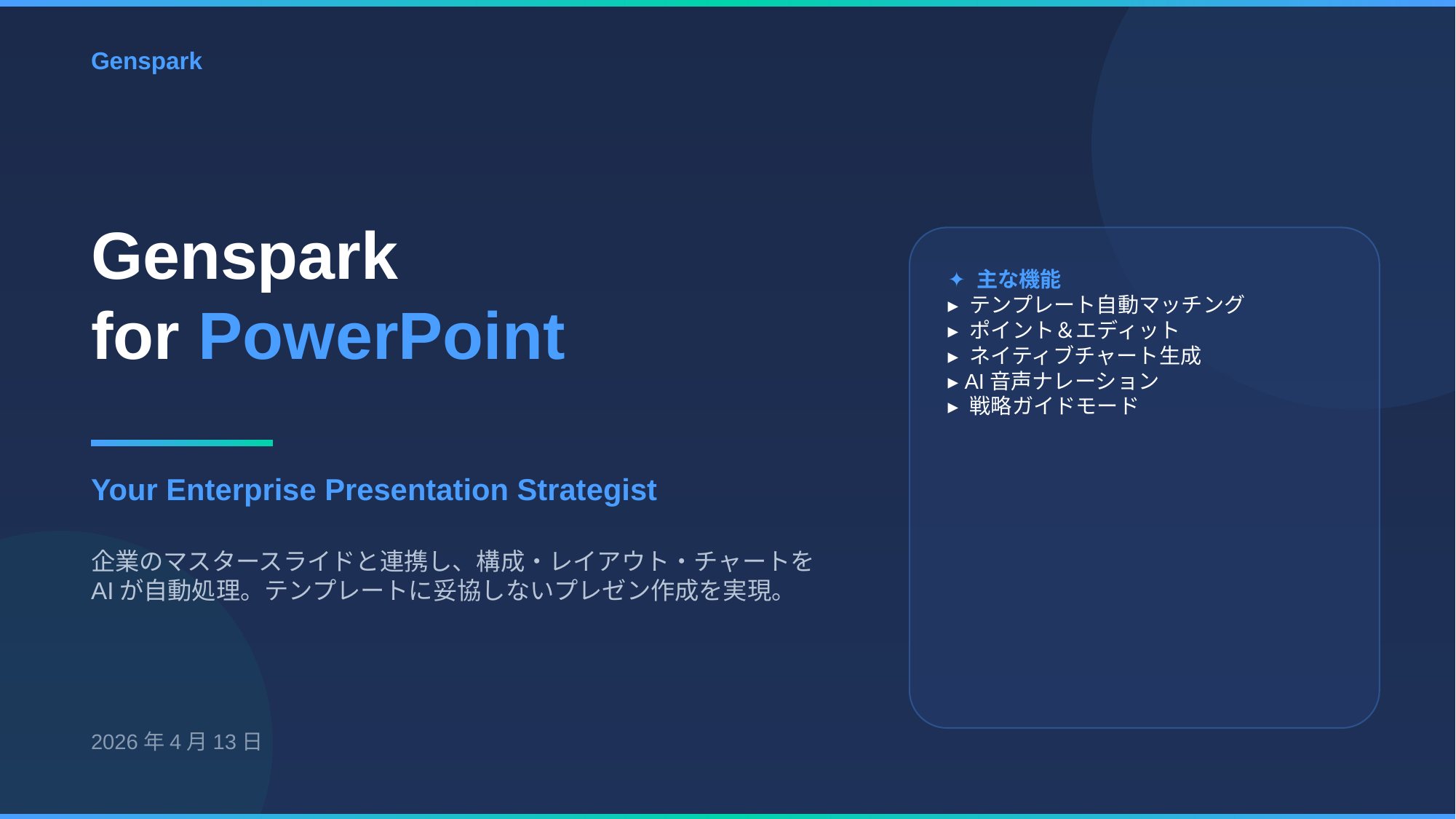

Genspark
Genspark
for PowerPoint
✦ 主な機能
▸ テンプレート自動マッチング
▸ ポイント＆エディット
▸ ネイティブチャート生成
▸ AI音声ナレーション
▸ 戦略ガイドモード

Your Enterprise Presentation Strategist

企業のマスタースライドと連携し、構成・レイアウト・チャートを
AIが自動処理。テンプレートに妥協しないプレゼン作成を実現。
2026年4月13日